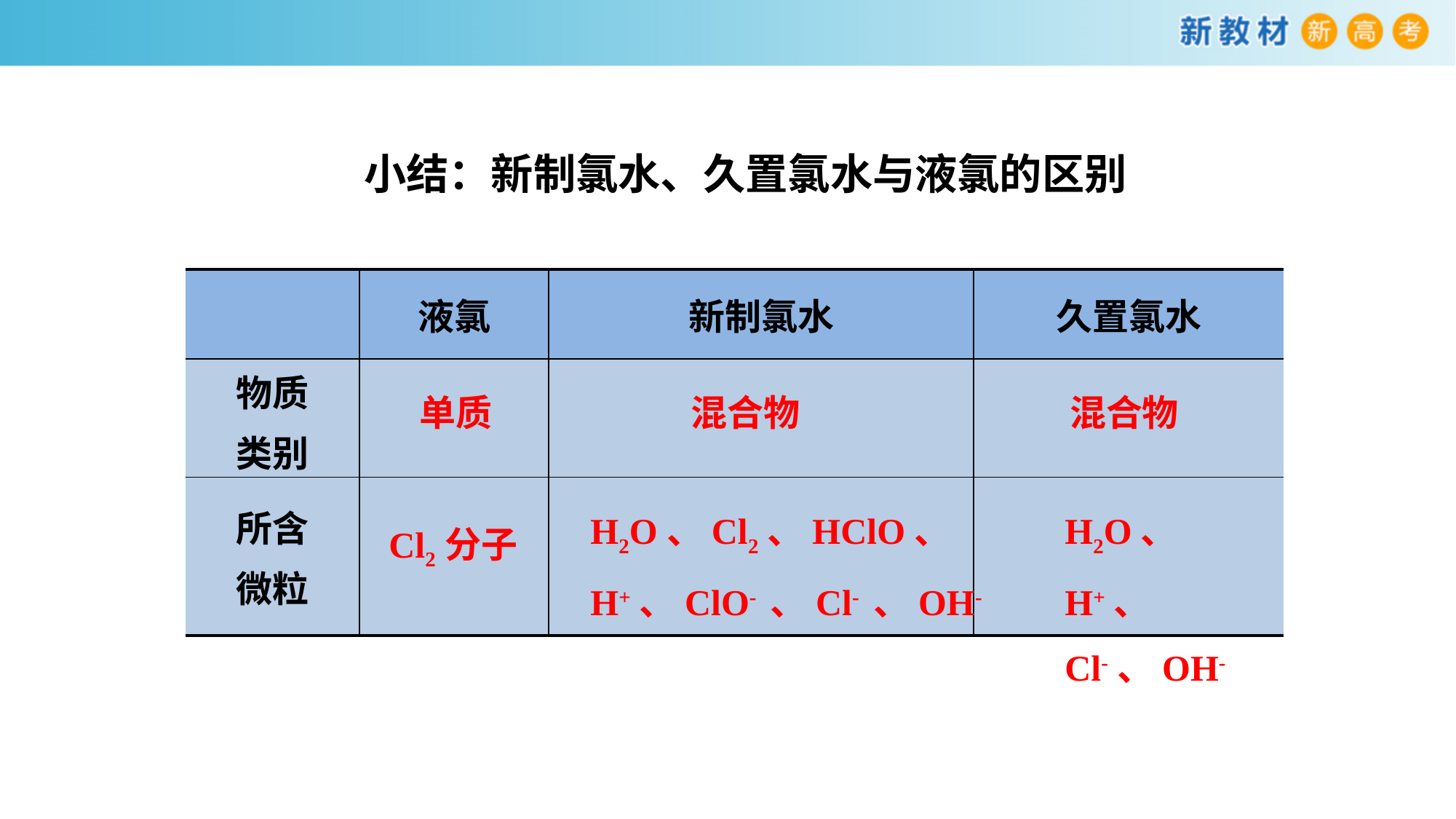

小结：新制氯水、久置氯水与液氯的区别
|  | 液氯 | 新制氯水 | 久置氯水 |
| --- | --- | --- | --- |
| 物质 类别 |  |  |  |
| 所含 微粒 |  |  |  |
单质
混合物
混合物
H2O、Cl2、HClO、
H+、ClO- 、Cl- 、OH-

H2O、 H+、
Cl-、OH-
Cl2分子